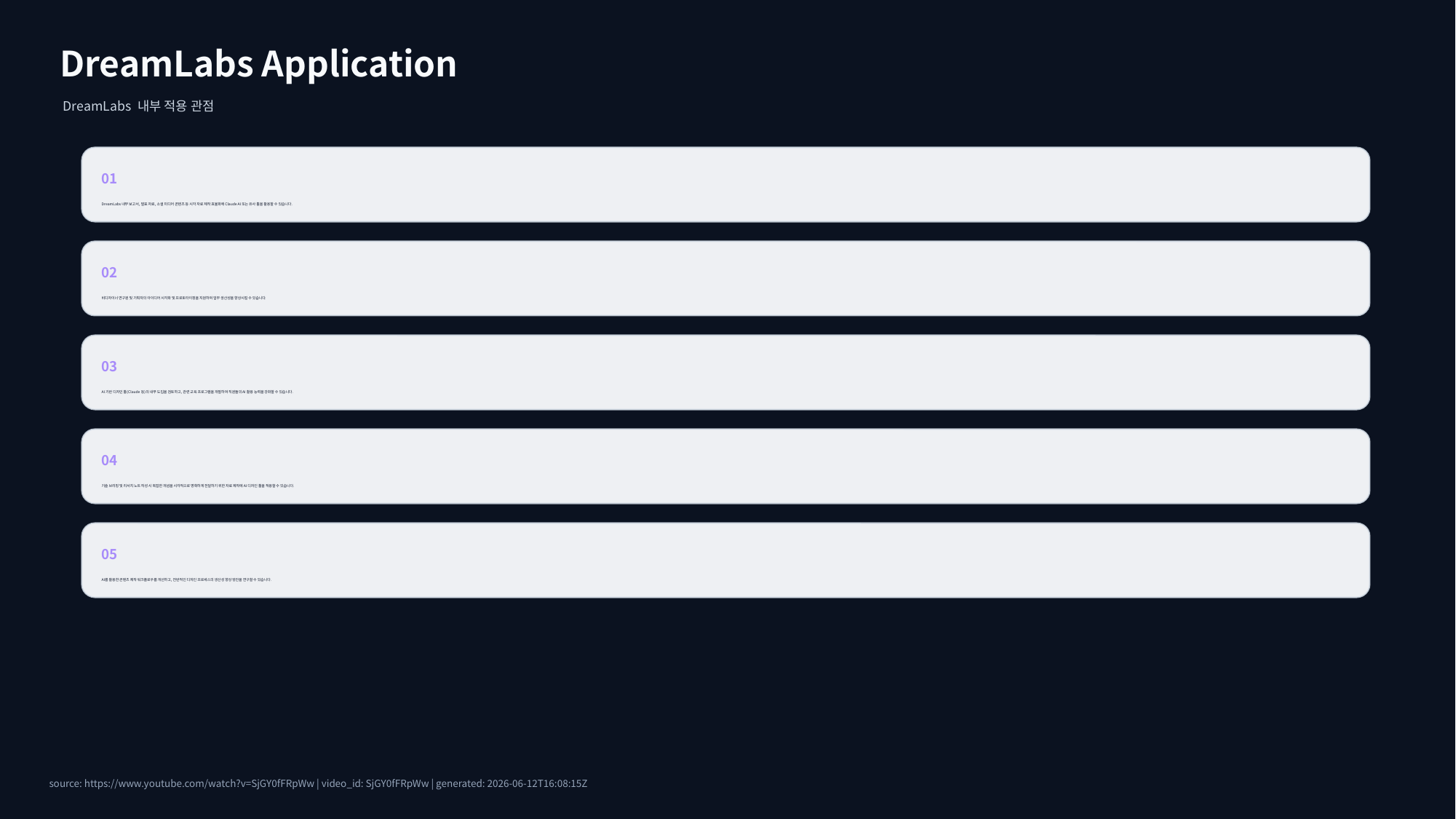

DreamLabs Application
DreamLabs 내부 적용 관점

01
DreamLabs 내부 보고서, 발표 자료, 소셜 미디어 콘텐츠 등 시각 자료 제작 효율화에 Claude AI 또는 유사 툴을 활용할 수 있습니다.

02
비디자이너 연구원 및 기획자의 아이디어 시각화 및 프로토타이핑을 지원하여 업무 생산성을 향상시킬 수 있습니다.

03
AI 기반 디자인 툴(Claude 등)의 내부 도입을 검토하고, 관련 교육 프로그램을 개발하여 직원들의 AI 활용 능력을 강화할 수 있습니다.

04
기술 브리핑 및 리서치 노트 작성 시 복잡한 개념을 시각적으로 명확하게 전달하기 위한 자료 제작에 AI 디자인 툴을 적용할 수 있습니다.

05
AI를 활용한 콘텐츠 제작 워크플로우를 개선하고, 전반적인 디자인 프로세스의 생산성 향상 방안을 연구할 수 있습니다.
source: https://www.youtube.com/watch?v=SjGY0fFRpWw | video_id: SjGY0fFRpWw | generated: 2026-06-12T16:08:15Z